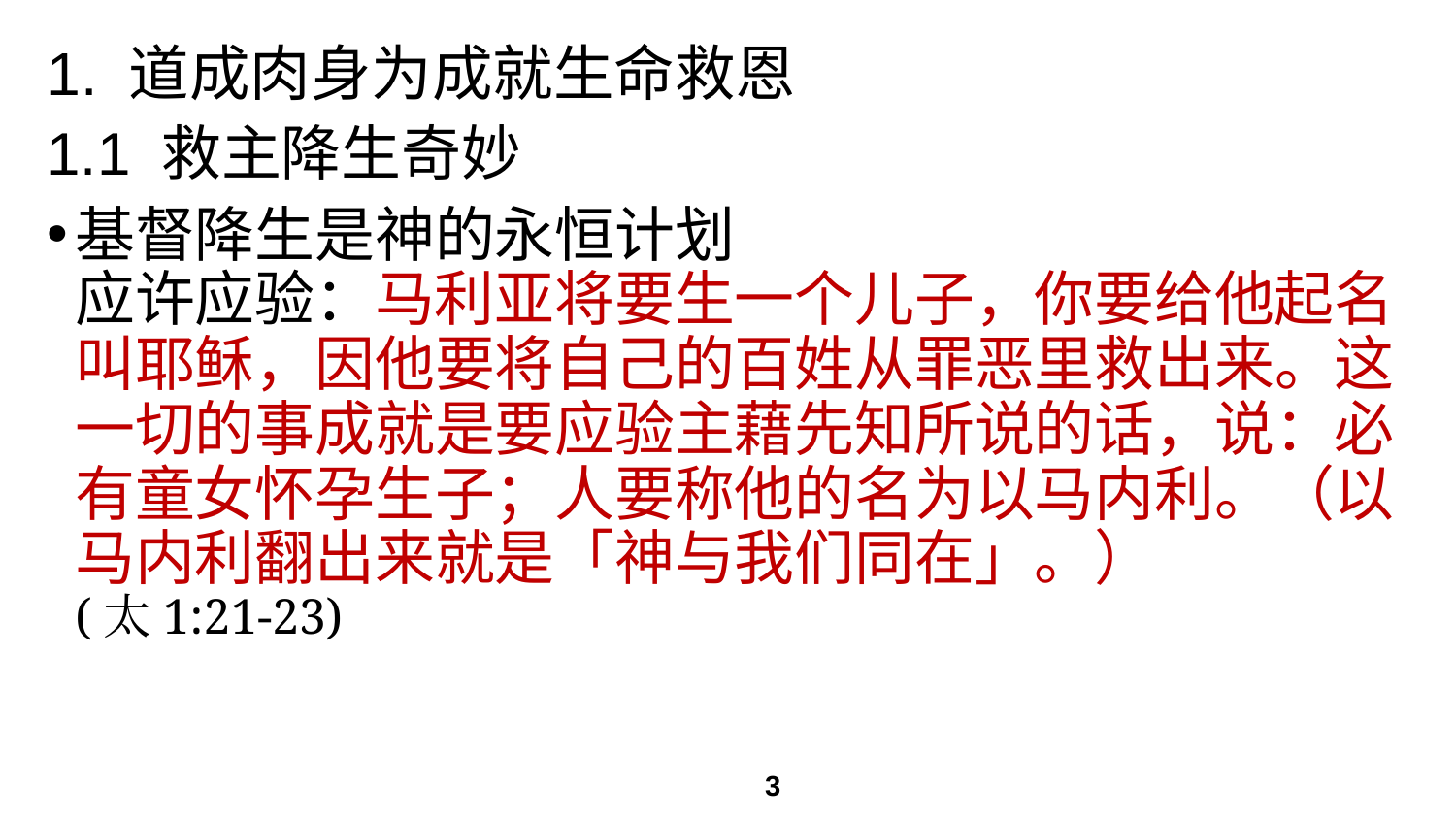

# 1. 道成肉身为成就生命救恩
1.1 救主降生奇妙
基督降生是神的永恒计划
应许应验：马利亚将要生一个儿子，你要给他起名叫耶稣，因他要将自己的百姓从罪恶里救出来。这一切的事成就是要应验主藉先知所说的话，说：必有童女怀孕生子；人要称他的名为以马内利。（以马内利翻出来就是「神与我们同在」。）
(太1:21-23)
3